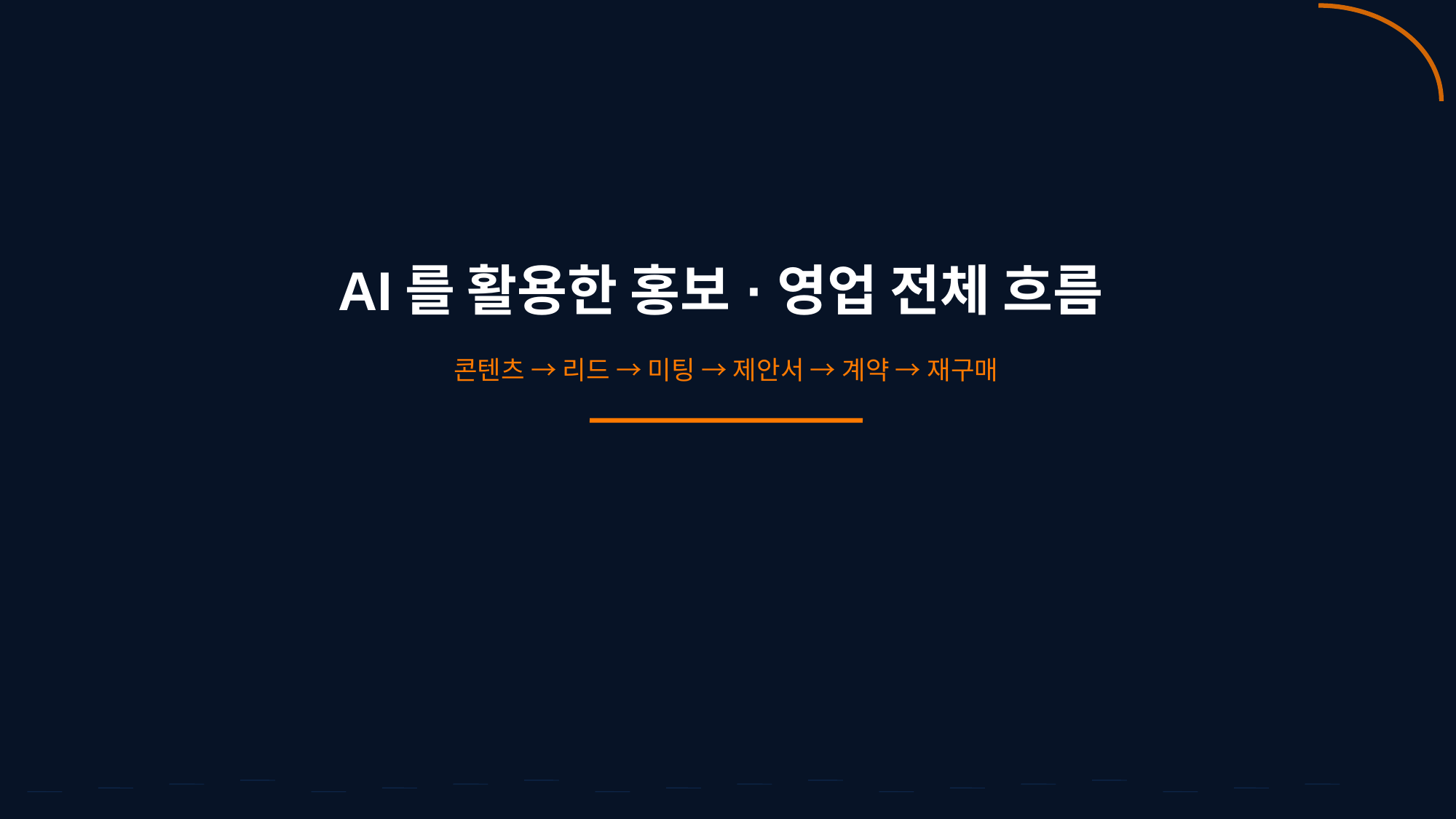

AI를 활용한 홍보·영업 전체 흐름
콘텐츠 → 리드 → 미팅 → 제안서 → 계약 → 재구매